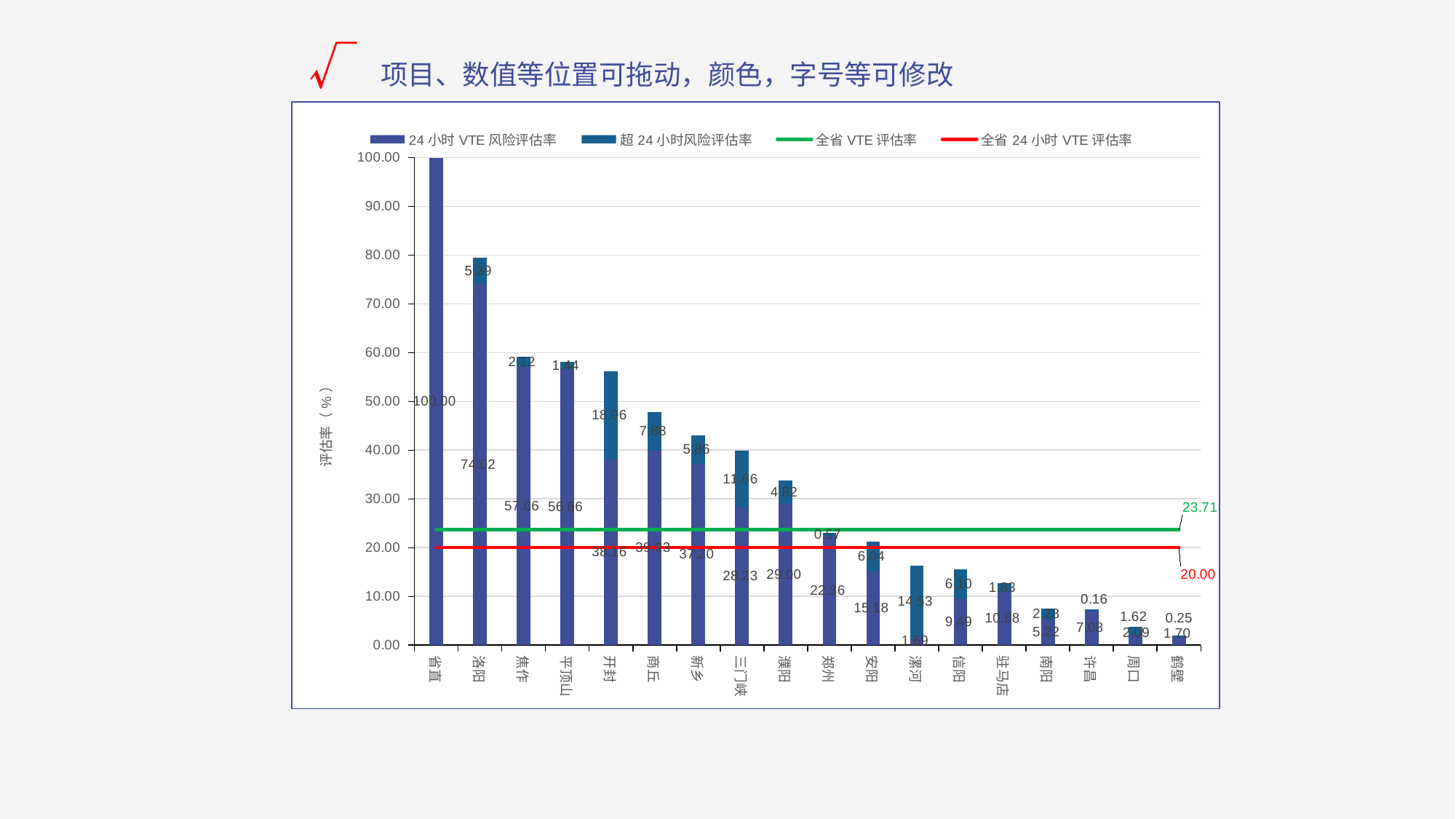

√  项目、数值等位置可拖动，颜色，字号等可修改

### Chart

| Category | 24小时VTE风险评估率 | 超24小时风险评估率 | 全省VTE评估率 | 全省24小时VTE评估率 |
|---|---|---|---|---|
| 省直 | 100.0 | 0.0 | 23.71 | 20.0 |
| 洛阳 | 74.0239043824701 | 5.386297945473 | 23.71 | 20.0 |
| 焦作 | 57.0561220518409 | 2.12111777068576 | 23.71 | 20.0 |
| 平顶山 | 56.6648956993457 | 1.44147419048151 | 23.71 | 20.0 |
| 开封 | 38.1624528811489 | 18.0619326655472 | 23.71 | 20.0 |
| 商丘 | 39.9259918085889 | 7.87572333673727 | 23.71 | 20.0 |
| 新乡 | 37.1962660939141 | 5.8581257302005 | 23.71 | 20.0 |
| 三门峡 | 28.2294648755781 | 11.6648315349042 | 23.71 | 20.0 |
| 濮阳 | 28.9992343249298 | 4.82091710858407 | 23.71 | 20.0 |
| 郑州 | 22.3613644705199 | 0.574646529386953 | 23.71 | 20.0 |
| 安阳 | 15.1790888354602 | 6.04401701498058 | 23.71 | 20.0 |
| 漯河 | 1.69477846824308 | 14.5266725849407 | 23.71 | 20.0 |
| 信阳 | 9.49464227882679 | 6.09907207930272 | 23.71 | 20.0 |
| 驻马店 | 10.8825815668396 | 1.82566860648333 | 23.71 | 20.0 |
| 南阳 | 5.2226479685211 | 2.27686766569143 | 23.71 | 20.0 |
| 许昌 | 7.0790795916408 | 0.164815822318943 | 23.71 | 20.0 |
| 周口 | 2.08959599322266 | 1.61880959360824 | 23.71 | 20.0 |
| 鹤壁 | 1.70103667372645 | 0.251922862557128 | 23.71 | 20.0 |